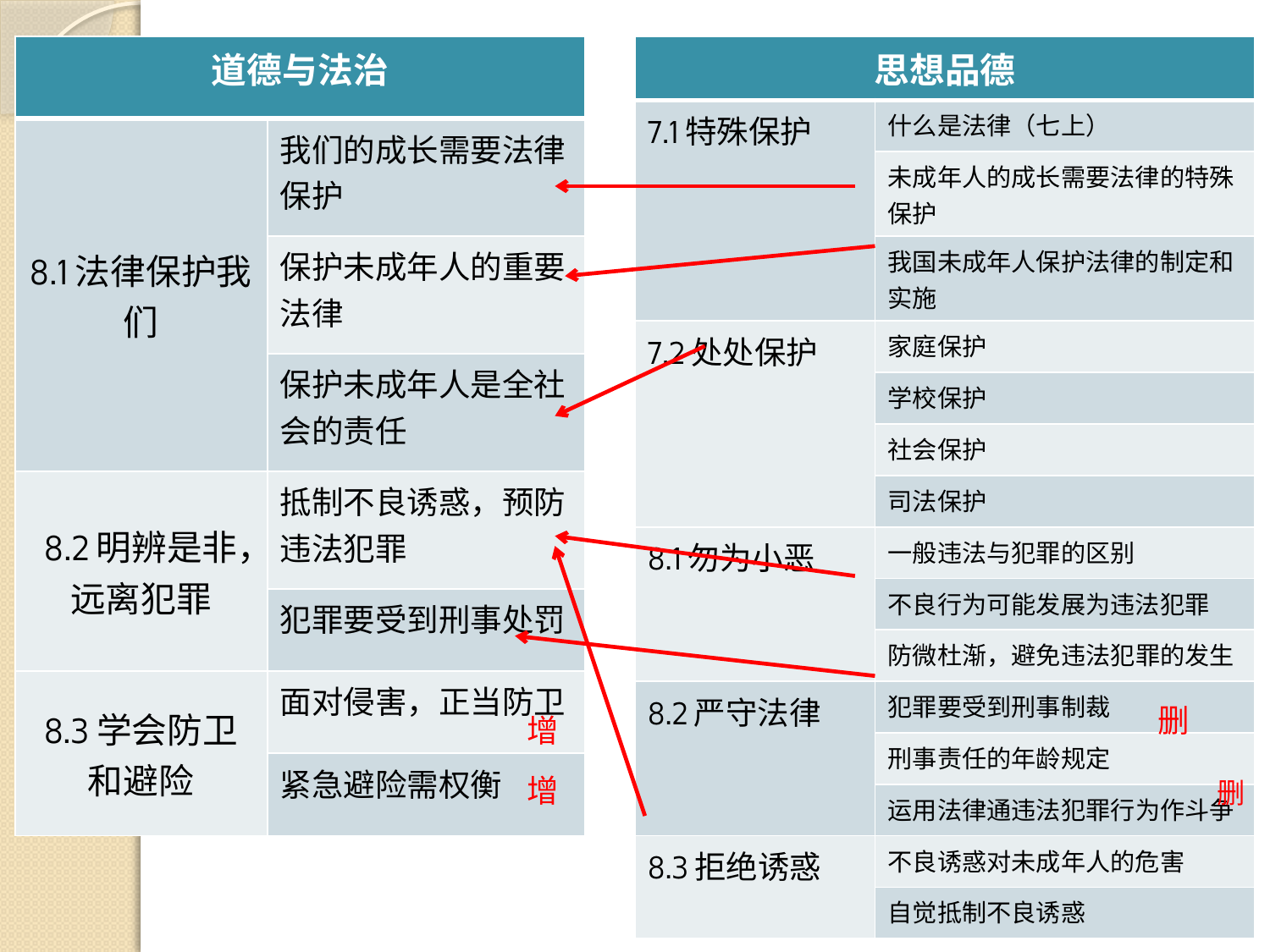

| 道德与法治 |  |
| --- | --- |
| 8.1法律保护我们 | 我们的成长需要法律保护 |
|  | 保护未成年人的重要法律 |
|  | 保护未成年人是全社会的责任 |
| 8.2明辨是非，远离犯罪 | 抵制不良诱惑，预防违法犯罪 |
|  | 犯罪要受到刑事处罚 |
| 8.3学会防卫和避险 | 面对侵害，正当防卫 |
|  | 紧急避险需权衡 |
| 思想品德 |  |
| --- | --- |
| 7.1特殊保护 | 什么是法律（七上） |
|  | 未成年人的成长需要法律的特殊保护 |
|  | 我国未成年人保护法律的制定和实施 |
| 7.2处处保护 | 家庭保护 |
|  | 学校保护 |
|  | 社会保护 |
|  | 司法保护 |
| 8.1勿为小恶 | 一般违法与犯罪的区别 |
|  | 不良行为可能发展为违法犯罪 |
|  | 防微杜渐，避免违法犯罪的发生 |
| 8.2严守法律 | 犯罪要受到刑事制裁 |
|  | 刑事责任的年龄规定 |
|  | 运用法律通违法犯罪行为作斗争 |
| 8.3拒绝诱惑 | 不良诱惑对未成年人的危害 |
|  | 自觉抵制不良诱惑 |
删
增
增
删